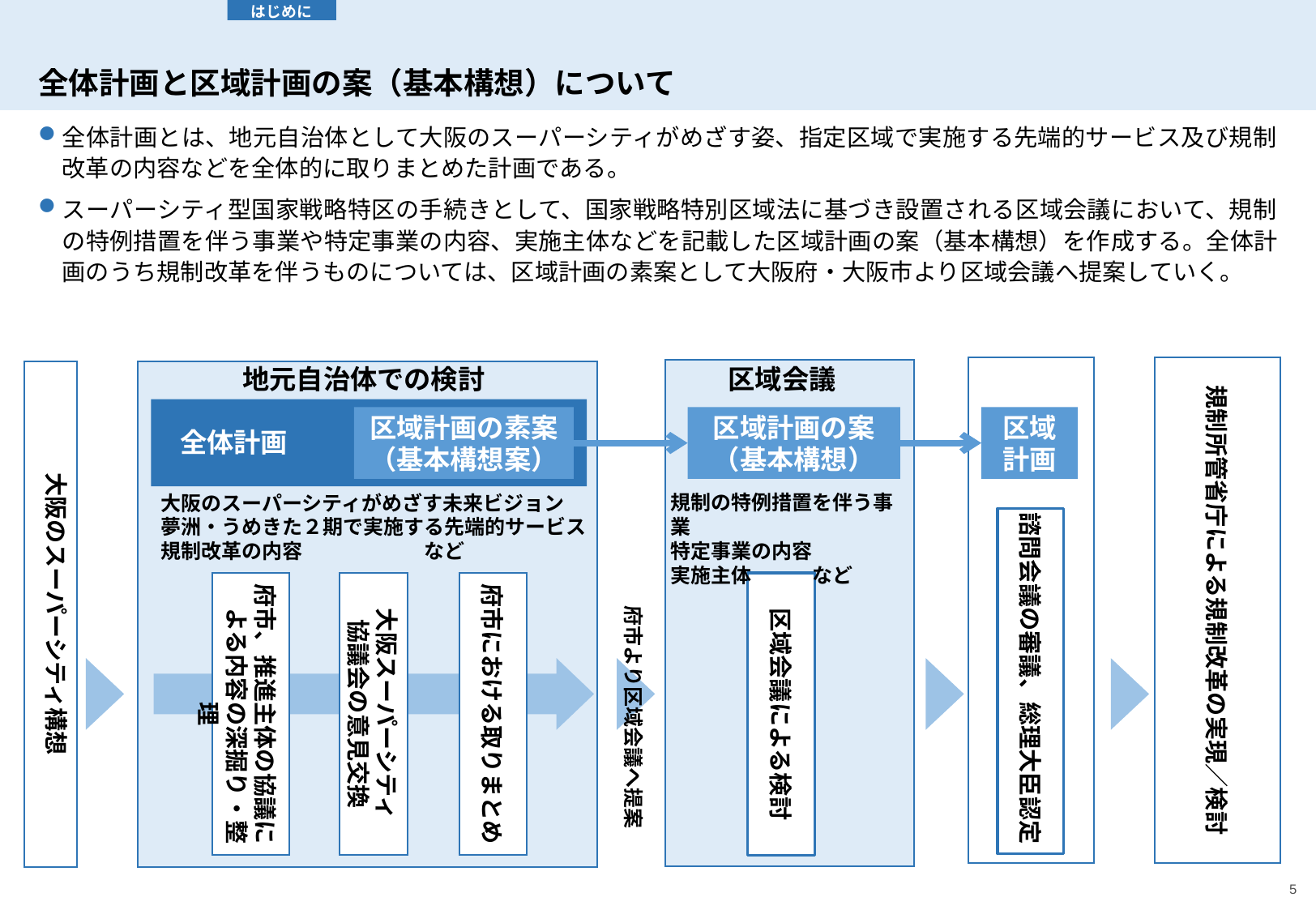

# 全体計画と区域計画の案（基本構想）について

はじめに
全体計画とは、地元自治体として大阪のスーパーシティがめざす姿、指定区域で実施する先端的サービス及び規制改革の内容などを全体的に取りまとめた計画である。
スーパーシティ型国家戦略特区の手続きとして、国家戦略特別区域法に基づき設置される区域会議において、規制の特例措置を伴う事業や特定事業の内容、実施主体などを記載した区域計画の案（基本構想）を作成する。全体計画のうち規制改革を伴うものについては、区域計画の素案として大阪府・大阪市より区域会議へ提案していく。
地元自治体での検討
区域会議

大阪のスーパーシティ構想

規制所管省庁による規制改革の実現／検討

区域計画の素案
（基本構想案）
区域計画の案
（基本構想）
区域
計画
全体計画
大阪のスーパーシティがめざす未来ビジョン
夢洲・うめきた２期で実施する先端的サービス
規制改革の内容　　　　　　など
規制の特例措置を伴う事業
特定事業の内容
実施主体　　　など
諮問会議の審議、総理大臣認定
府市、推進主体の協議に　よる内容の深掘り・整理
大阪スーパーシティ
協議会の意見交換
府市における取りまとめ
区域会議による検討
府市より区域会議へ提案

5